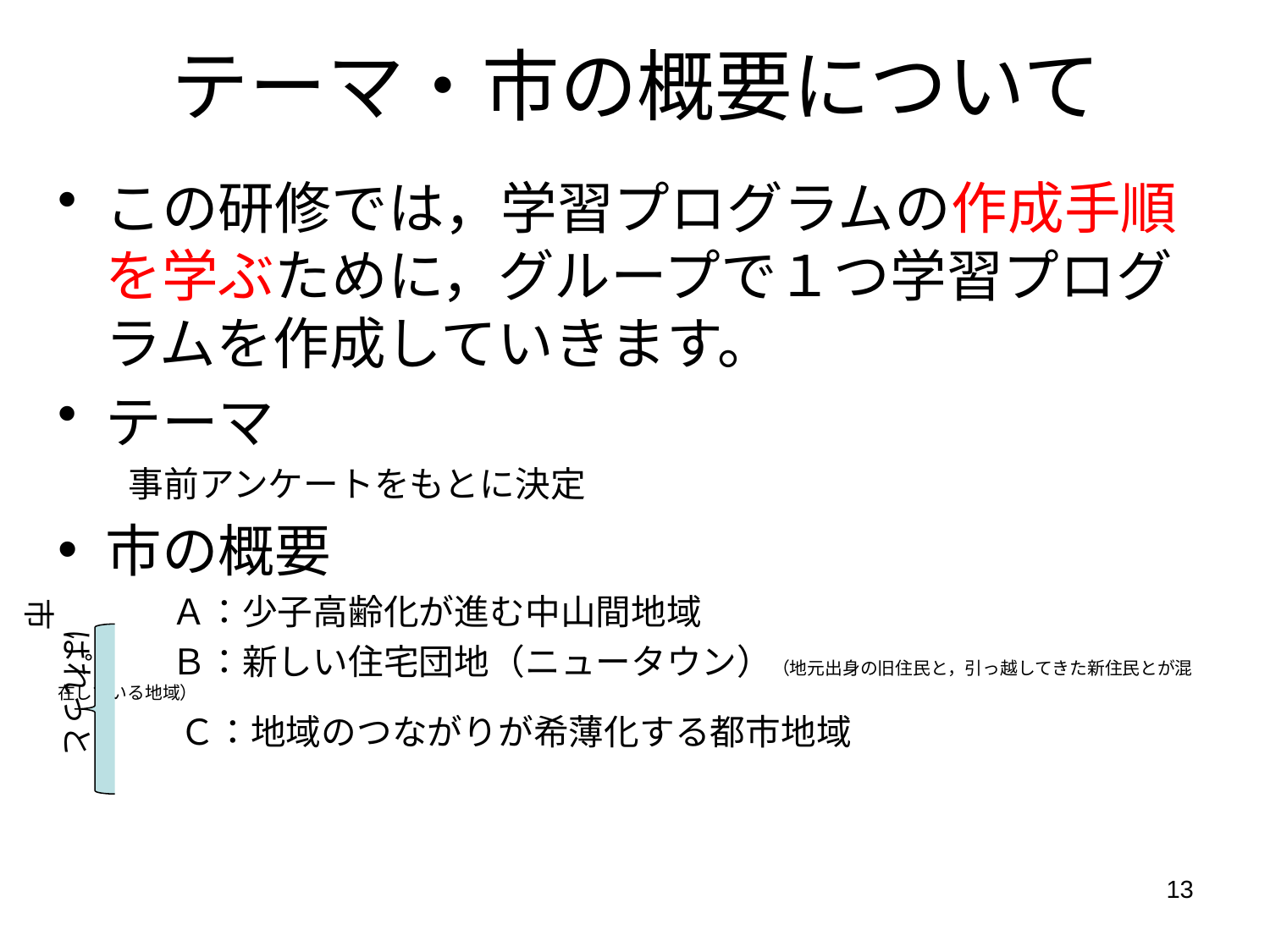

# テーマ・市の概要について
この研修では，学習プログラムの作成手順を学ぶために，グループで１つ学習プログラムを作成していきます。
テーマ
　　事前アンケートをもとに決定
市の概要
　　 　Ａ：少子高齢化が進む中山間地域
　　 　Ｂ：新しい住宅団地（ニュータウン）（地元出身の旧住民と，引っ越してきた新住民とが混在している地域）
 　　　Ｃ：地域のつながりが希薄化する都市地域

　ぱれっと市

13